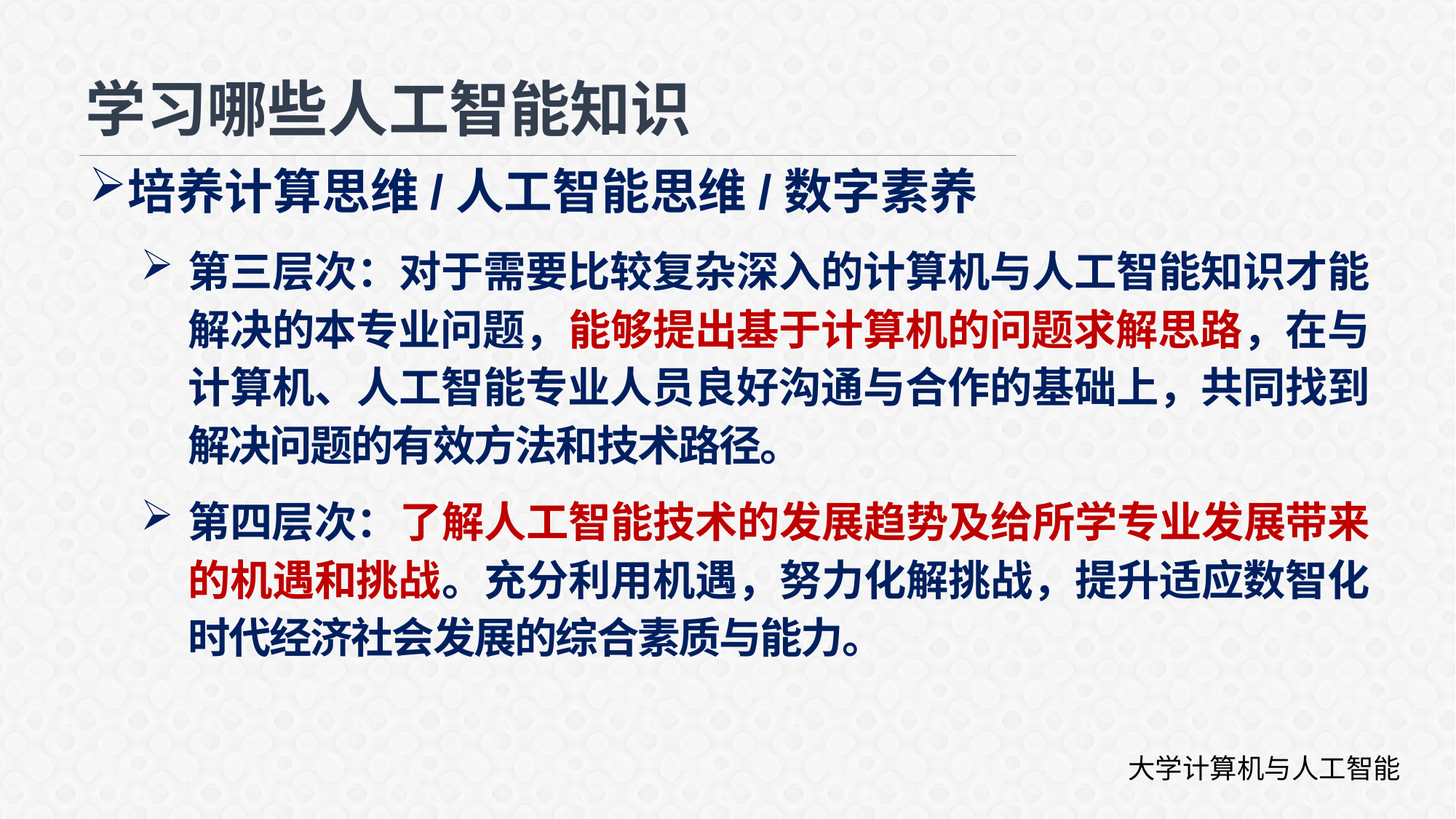

学习哪些人工智能知识
培养计算思维/人工智能思维/数字素养
第三层次：对于需要比较复杂深入的计算机与人工智能知识才能解决的本专业问题，能够提出基于计算机的问题求解思路，在与计算机、人工智能专业人员良好沟通与合作的基础上，共同找到解决问题的有效方法和技术路径。
第四层次：了解人工智能技术的发展趋势及给所学专业发展带来的机遇和挑战。充分利用机遇，努力化解挑战，提升适应数智化时代经济社会发展的综合素质与能力。